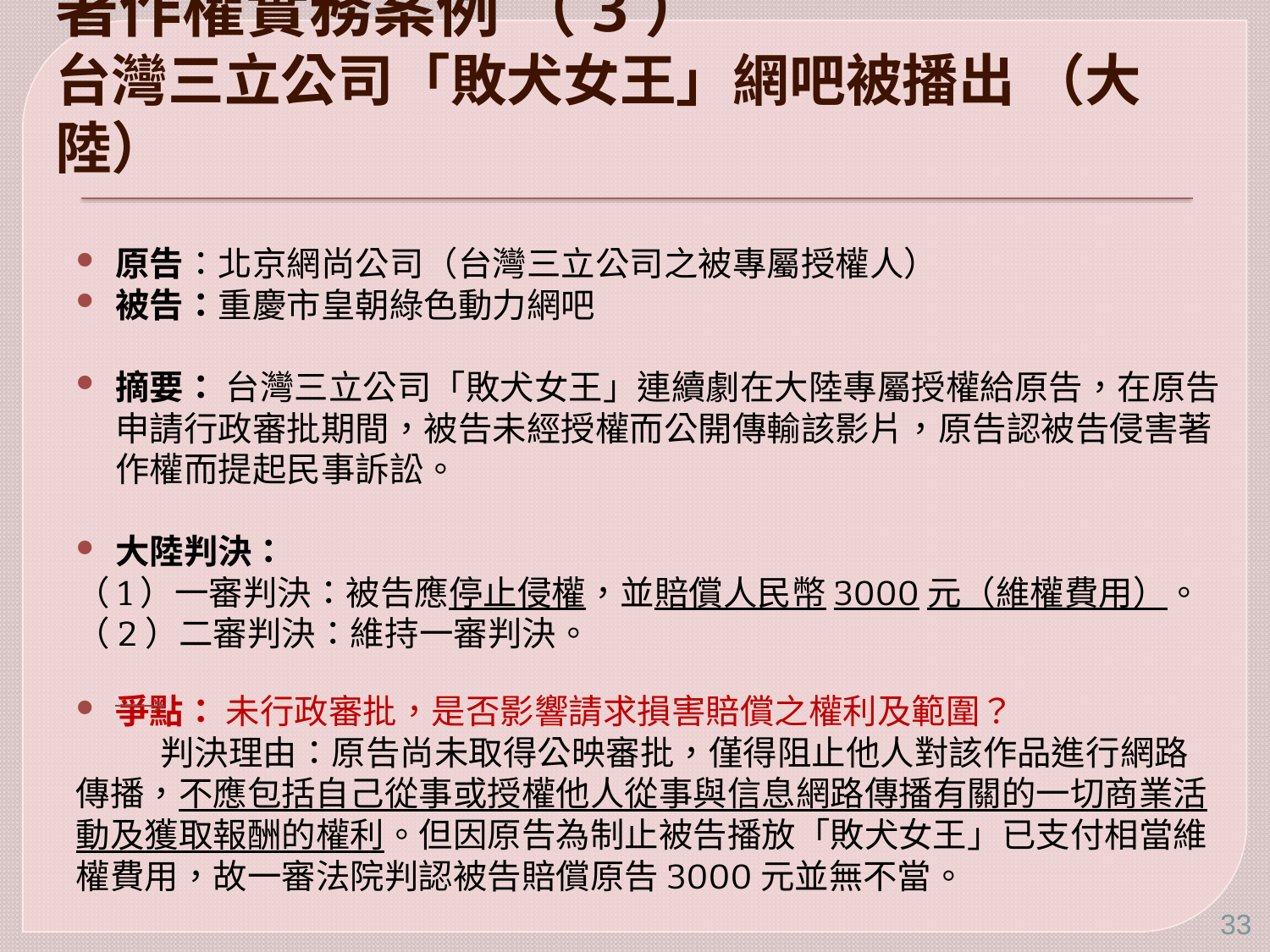

# 著作權實務案例 （3） 台灣三立公司「敗犬女王」網吧被播出 （大陸）
原告：北京網尚公司（台灣三立公司之被專屬授權人）
被告：重慶市皇朝綠色動力網吧

摘要： 台灣三立公司「敗犬女王」連續劇在大陸專屬授權給原告，在原告申請行政審批期間，被告未經授權而公開傳輸該影片，原告認被告侵害著作權而提起民事訴訟。

大陸判決：
（1）一審判決：被告應停止侵權，並賠償人民幣3000元（維權費用）。
（2）二審判決：維持一審判決。

爭點： 未行政審批，是否影響請求損害賠償之權利及範圍？
          判決理由：原告尚未取得公映審批，僅得阻止他人對該作品進行網路傳播，不應包括自己從事或授權他人從事與信息網路傳播有關的一切商業活動及獲取報酬的權利。但因原告為制止被告播放「敗犬女王」已支付相當維權費用，故一審法院判認被告賠償原告3000元並無不當。

33